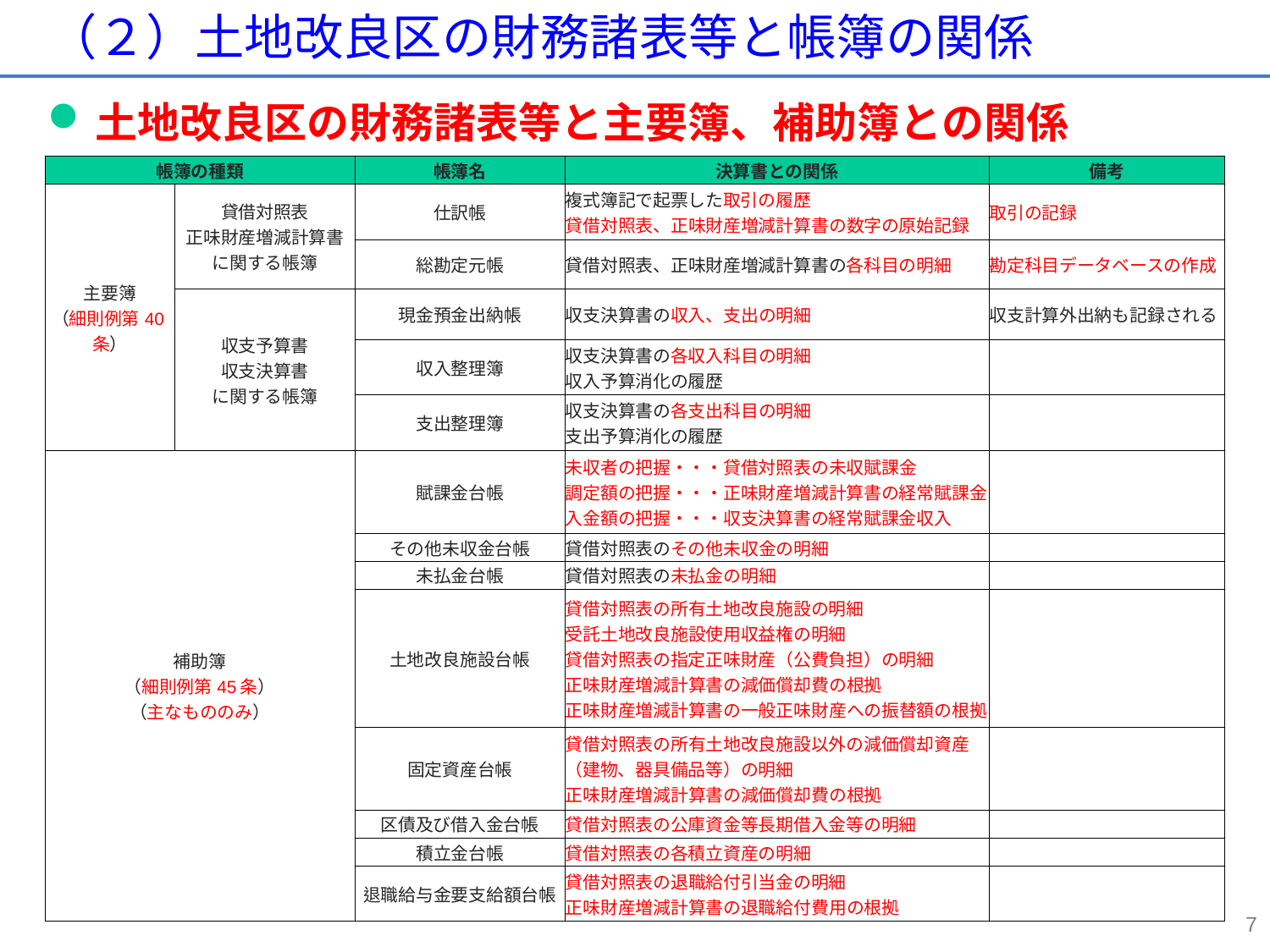

# （２）土地改良区の財務諸表等と帳簿の関係
土地改良区の財務諸表等と主要簿、補助簿との関係

| 帳簿の種類 |  | 帳簿名 | 決算書との関係 | 備考 |
| --- | --- | --- | --- | --- |
| 主要簿 （細則例第40条） | 貸借対照表 正味財産増減計算書 に関する帳簿 | 仕訳帳 | 複式簿記で起票した取引の履歴 貸借対照表、正味財産増減計算書の数字の原始記録 | 取引の記録 |
|  |  | 総勘定元帳 | 貸借対照表、正味財産増減計算書の各科目の明細 | 勘定科目データベースの作成 |
|  | 収支予算書 収支決算書 に関する帳簿 | 現金預金出納帳 | 収支決算書の収入、支出の明細 | 収支計算外出納も記録される |
|  |  | 収入整理簿 | 収支決算書の各収入科目の明細 収入予算消化の履歴 |  |
|  |  | 支出整理簿 | 収支決算書の各支出科目の明細 支出予算消化の履歴 |  |
| 補助簿 （細則例第45条） （主なもののみ） |  | 賦課金台帳 | 未収者の把握・・・貸借対照表の未収賦課金 調定額の把握・・・正味財産増減計算書の経常賦課金 入金額の把握・・・収支決算書の経常賦課金収入 |  |
|  |  | その他未収金台帳 | 貸借対照表のその他未収金の明細 |  |
|  |  | 未払金台帳 | 貸借対照表の未払金の明細 |  |
|  |  | 土地改良施設台帳 | 貸借対照表の所有土地改良施設の明細 受託土地改良施設使用収益権の明細 貸借対照表の指定正味財産（公費負担）の明細 正味財産増減計算書の減価償却費の根拠 正味財産増減計算書の一般正味財産への振替額の根拠 |  |
|  |  | 固定資産台帳 | 貸借対照表の所有土地改良施設以外の減価償却資産（建物、器具備品等）の明細 正味財産増減計算書の減価償却費の根拠 |  |
|  |  | 区債及び借入金台帳 | 貸借対照表の公庫資金等長期借入金等の明細 |  |
|  |  | 積立金台帳 | 貸借対照表の各積立資産の明細 |  |
|  |  | 退職給与金要支給額台帳 | 貸借対照表の退職給付引当金の明細 正味財産増減計算書の退職給付費用の根拠 |  |
7